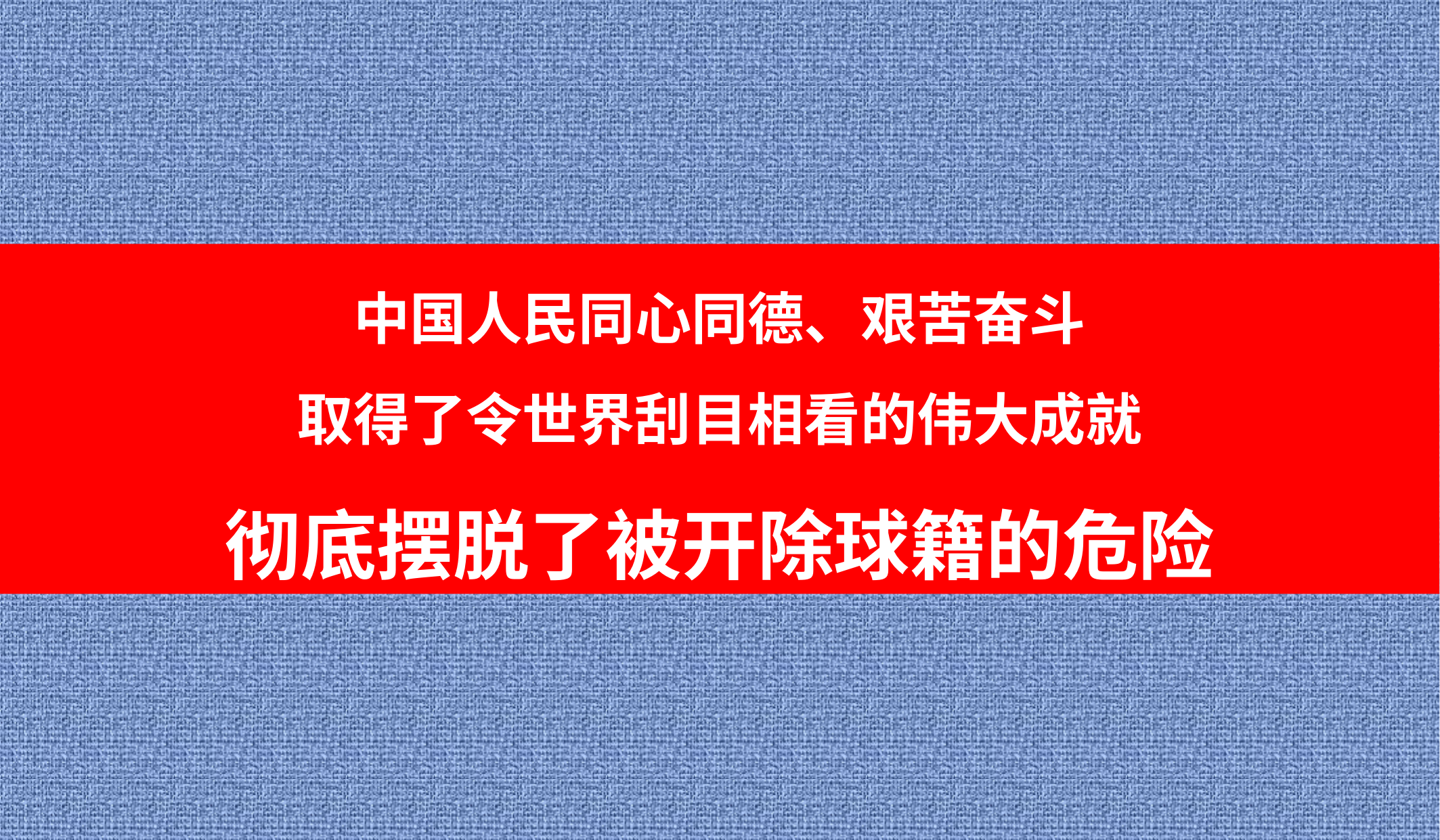

中国人民同心同德、艰苦奋斗
取得了令世界刮目相看的伟大成就
彻底摆脱了被开除球籍的危险